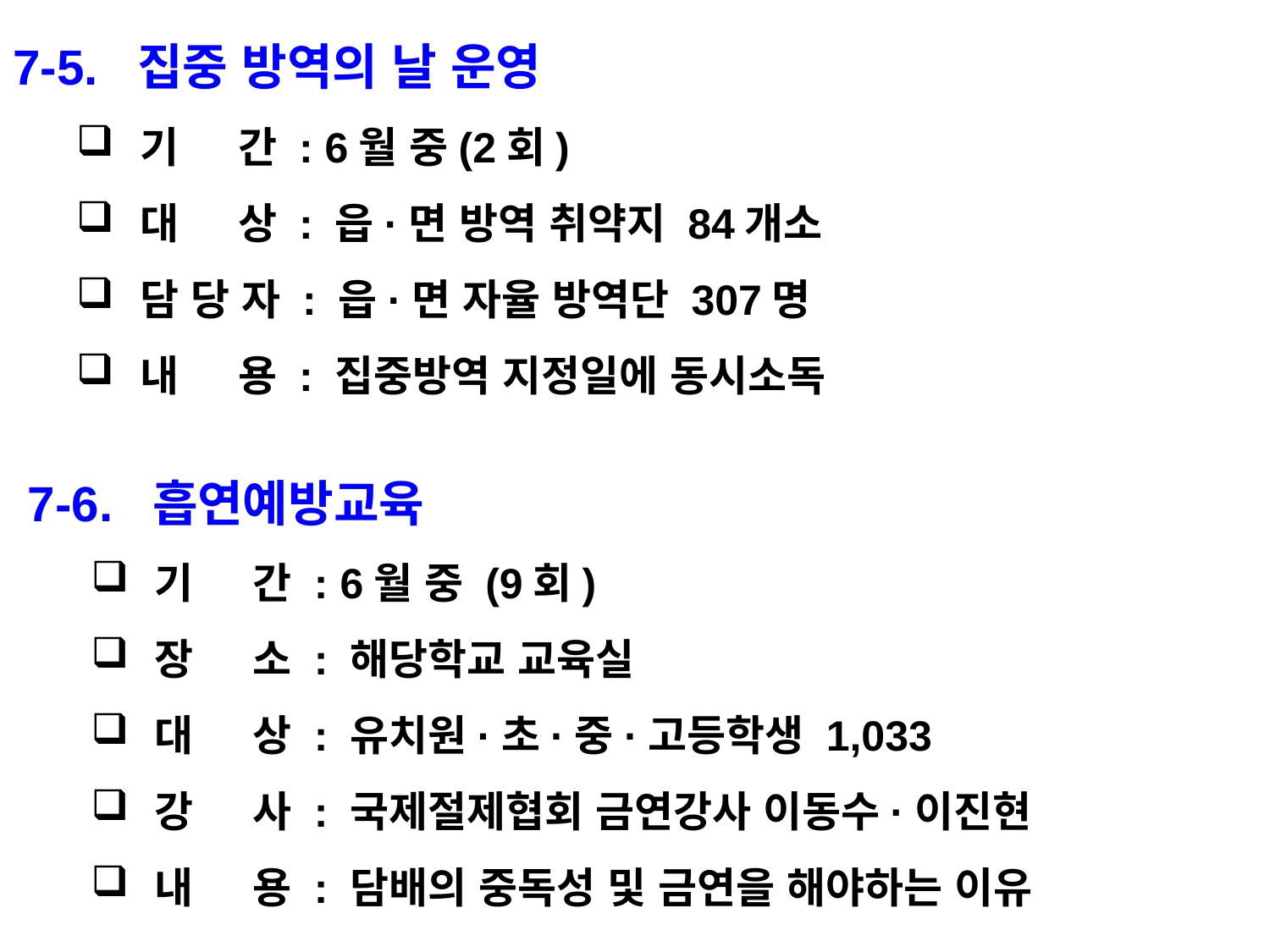

7-5.  집중 방역의 날 운영
기     간 : 6월 중(2회)
대     상 : 읍·면 방역 취약지 84개소
담 당 자 : 읍·면 자율 방역단 307명
내     용 : 집중방역 지정일에 동시소독

7-6.  흡연예방교육
기     간 : 6월 중 (9회)
장     소 : 해당학교 교육실
대     상 : 유치원·초·중·고등학생 1,033
강     사 : 국제절제협회 금연강사 이동수·이진현
내     용 : 담배의 중독성 및 금연을 해야하는 이유